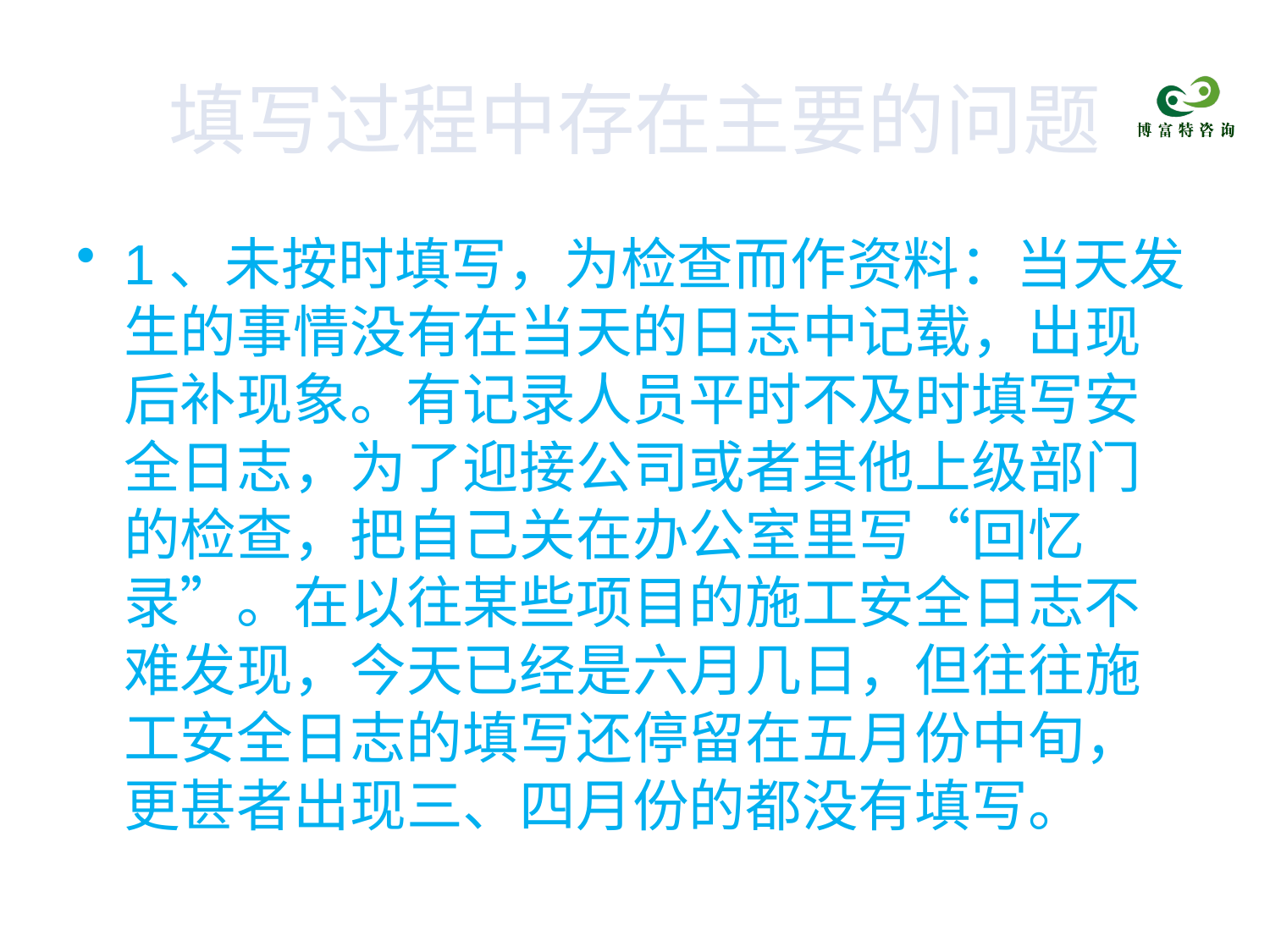

# 填写过程中存在主要的问题
1、未按时填写，为检查而作资料：当天发生的事情没有在当天的日志中记载，出现后补现象。有记录人员平时不及时填写安全日志，为了迎接公司或者其他上级部门的检查，把自己关在办公室里写“回忆录”。在以往某些项目的施工安全日志不难发现，今天已经是六月几日，但往往施工安全日志的填写还停留在五月份中旬，更甚者出现三、四月份的都没有填写。